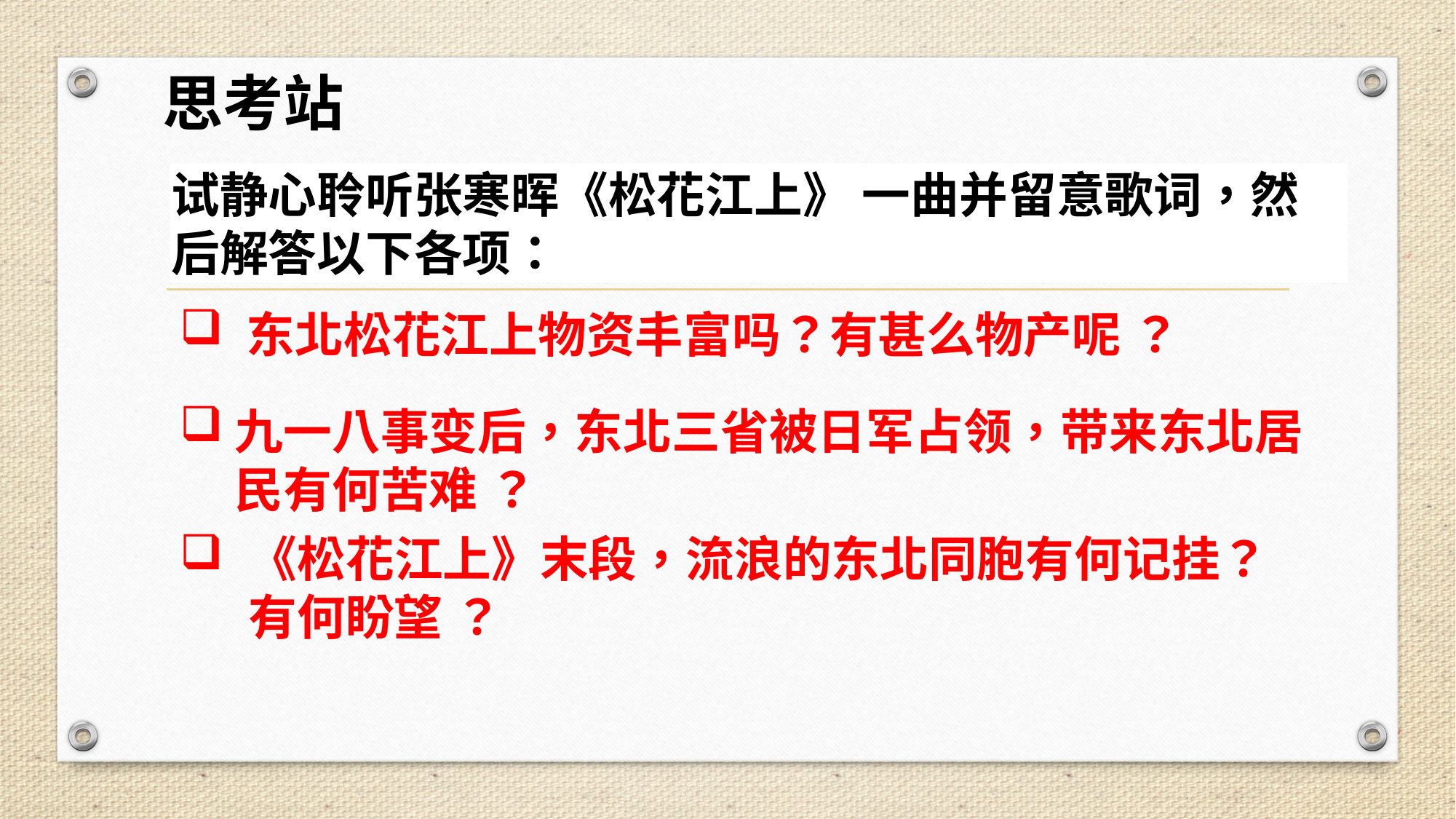

思考站
试静心聆听张寒晖《松花江上》 一曲并留意歌词，然后解答以下各项：
 东北松花江上物资丰富吗？有甚么物产呢 ？
九一八事变后，东北三省被日军占领，带来东北居民有何苦难 ？
《松花江上》末段，流浪的东北同胞有何记挂？   有何盼望 ？